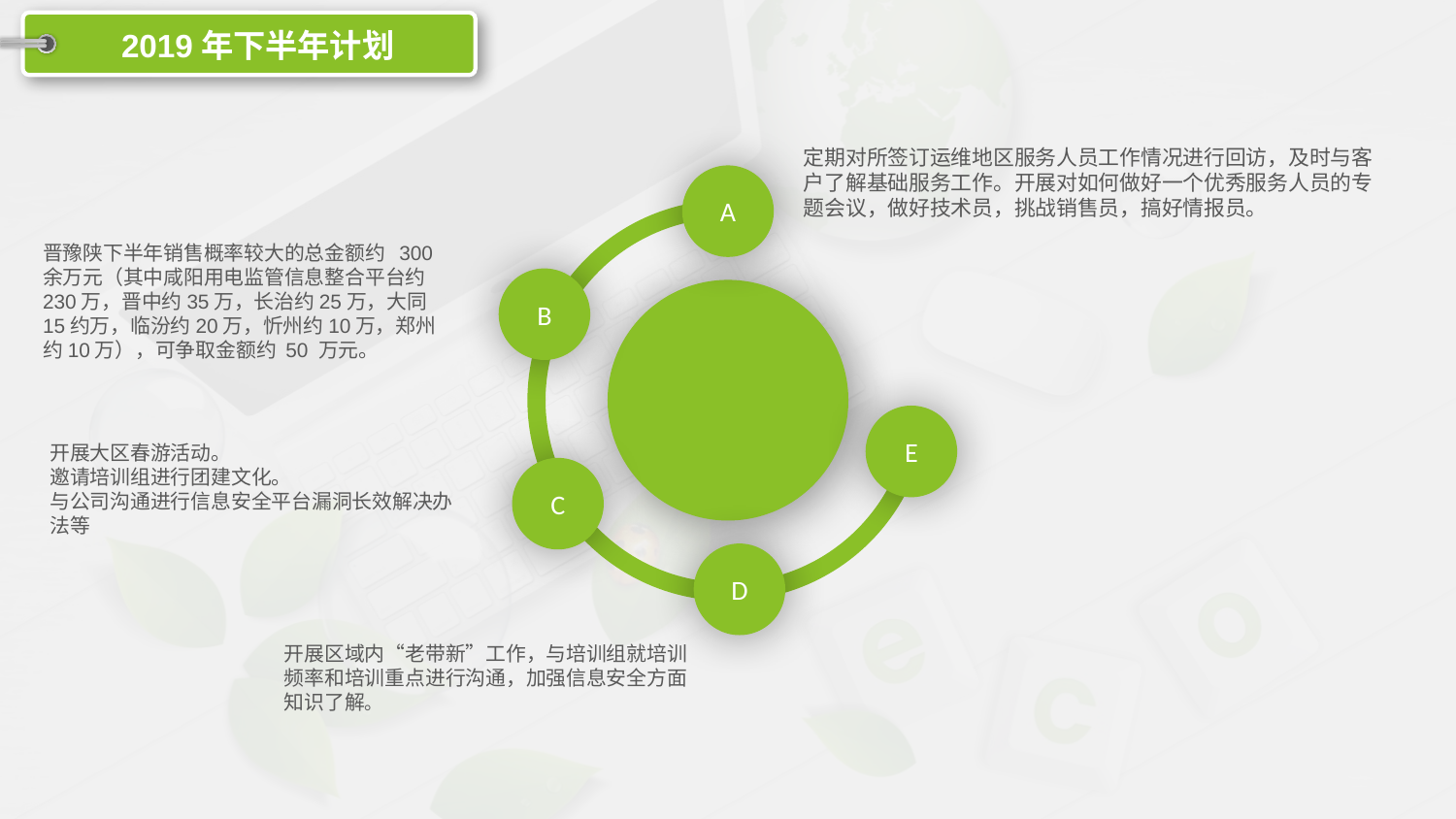

2019年下半年计划

定期对所签订运维地区服务人员工作情况进行回访，及时与客户了解基础服务工作。开展对如何做好一个优秀服务人员的专题会议，做好技术员，挑战销售员，搞好情报员。
A

晋豫陕下半年销售概率较大的总金额约  300余万元（其中咸阳用电监管信息整合平台约230万，晋中约35万，长治约25万，大同15约万，临汾约20万，忻州约10万，郑州约10万），可争取金额约 50 万元。
B

E

开展大区春游活动。
邀请培训组进行团建文化。
与公司沟通进行信息安全平台漏洞长效解决办法等
C
D
开展区域内“老带新”工作，与培训组就培训频率和培训重点进行沟通，加强信息安全方面知识了解。